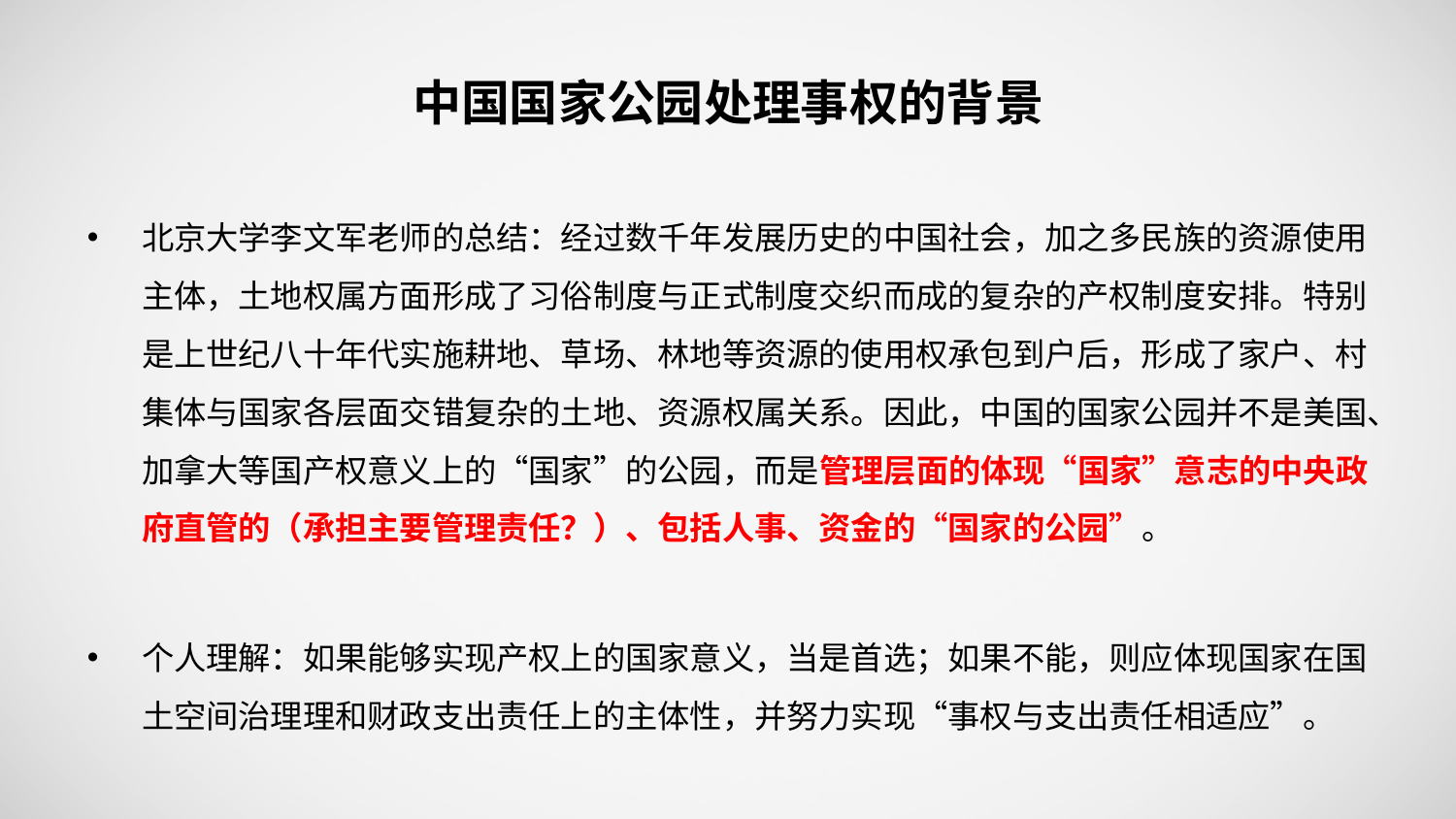

# 中国国家公园处理事权的背景
北京大学李文军老师的总结：经过数千年发展历史的中国社会，加之多民族的资源使用主体，土地权属方面形成了习俗制度与正式制度交织而成的复杂的产权制度安排。特别是上世纪八十年代实施耕地、草场、林地等资源的使用权承包到户后，形成了家户、村集体与国家各层面交错复杂的土地、资源权属关系。因此，中国的国家公园并不是美国、加拿大等国产权意义上的“国家”的公园，而是管理层面的体现“国家”意志的中央政府直管的（承担主要管理责任？）、包括人事、资金的“国家的公园”。

个人理解：如果能够实现产权上的国家意义，当是首选；如果不能，则应体现国家在国土空间治理理和财政支出责任上的主体性，并努力实现“事权与支出责任相适应”。